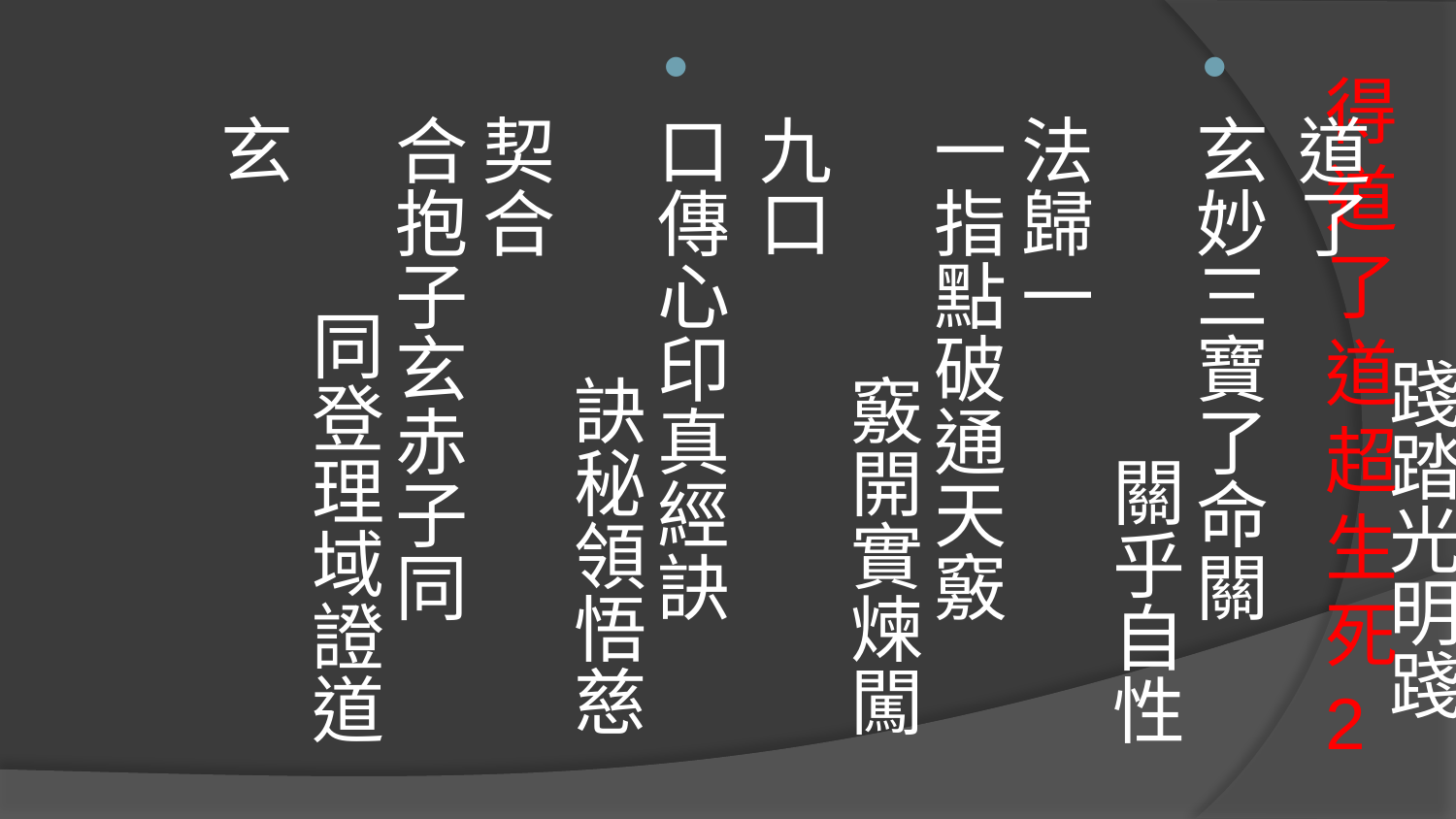

濟公老師慈訓               了知本來了弘願　                       願行無為願方實
實有玄妙實步踐　                    踐踏光明踐道了
玄妙三寶了命關　                          關乎自性法歸一
一指點破通天竅　                     竅開實煉闖九口
口傳心印真經訣　                     訣秘領悟慈契合
合抱子玄赤子同　                 同登理域證道玄
# 得道了道超生死2